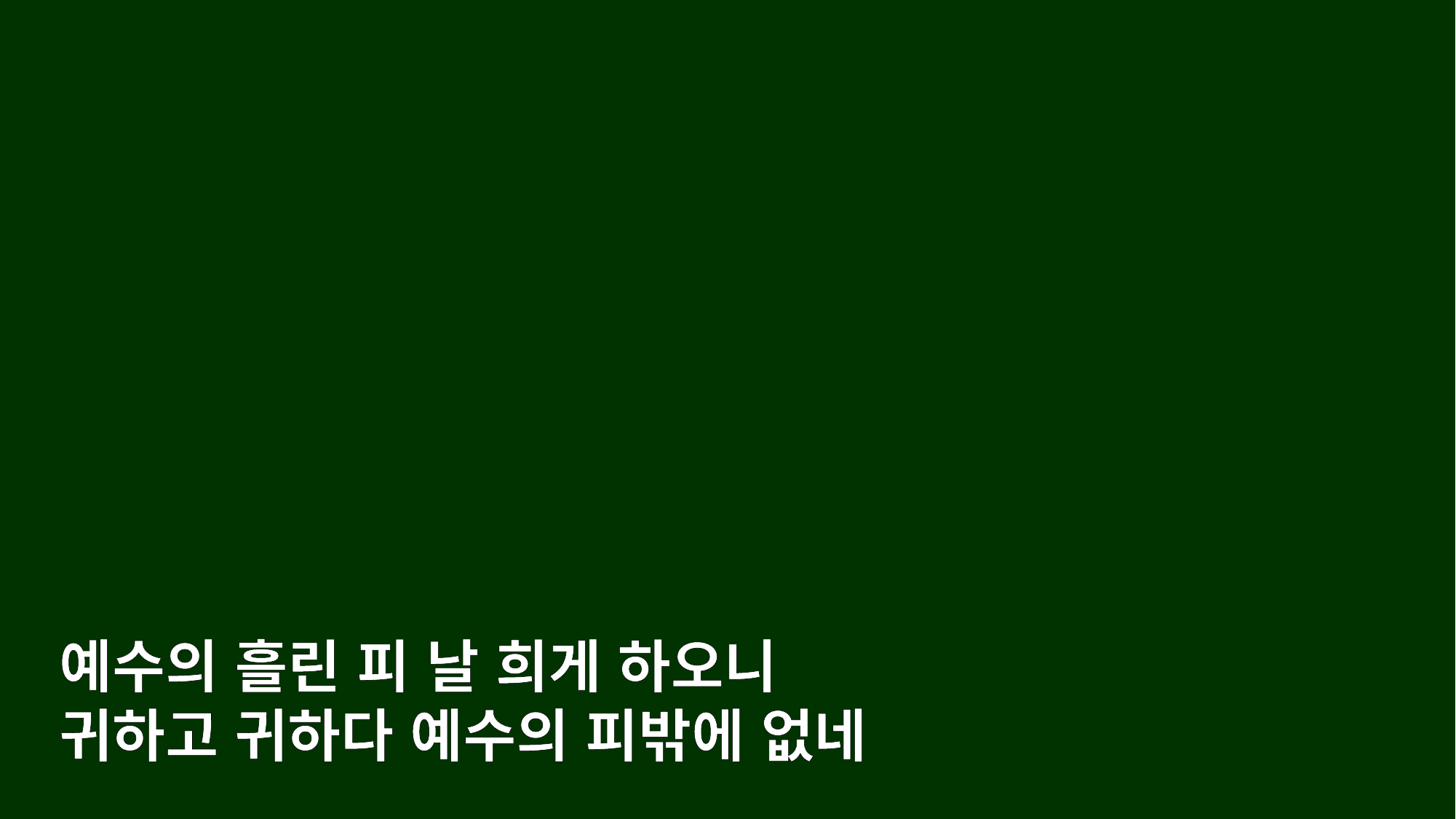

예수의 흘린 피 날 희게 하오니
귀하고 귀하다 예수의 피밖에 없네